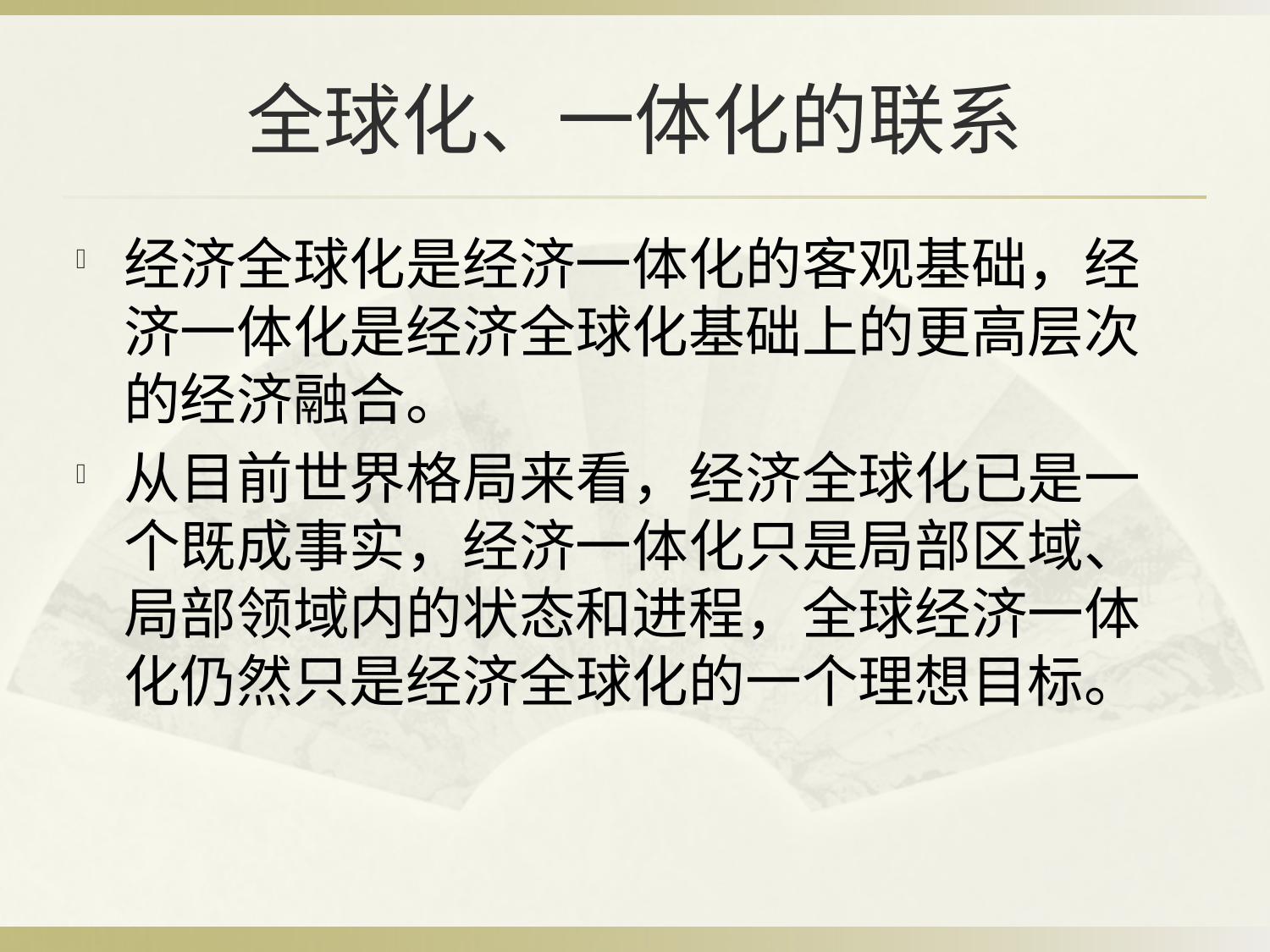

# 全球化、一体化的联系
经济全球化是经济一体化的客观基础，经济一体化是经济全球化基础上的更高层次的经济融合。
从目前世界格局来看，经济全球化已是一个既成事实，经济一体化只是局部区域、局部领域内的状态和进程，全球经济一体化仍然只是经济全球化的一个理想目标。